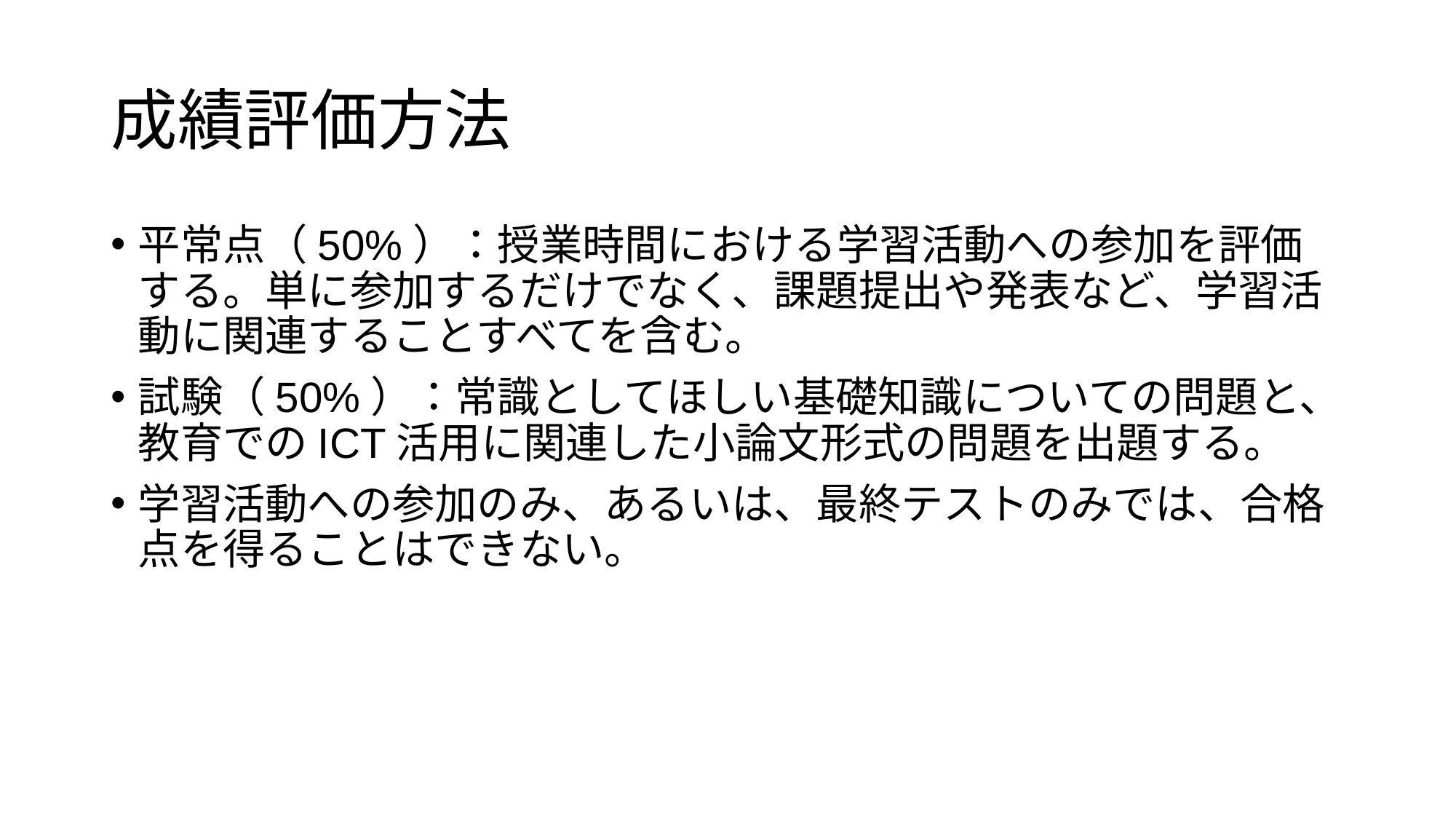

# 成績評価方法
平常点（50%）：授業時間における学習活動への参加を評価する。単に参加するだけでなく、課題提出や発表など、学習活動に関連することすべてを含む。
試験（50%）：常識としてほしい基礎知識についての問題と、教育でのICT活用に関連した小論文形式の問題を出題する。
学習活動への参加のみ、あるいは、最終テストのみでは、合格点を得ることはできない。